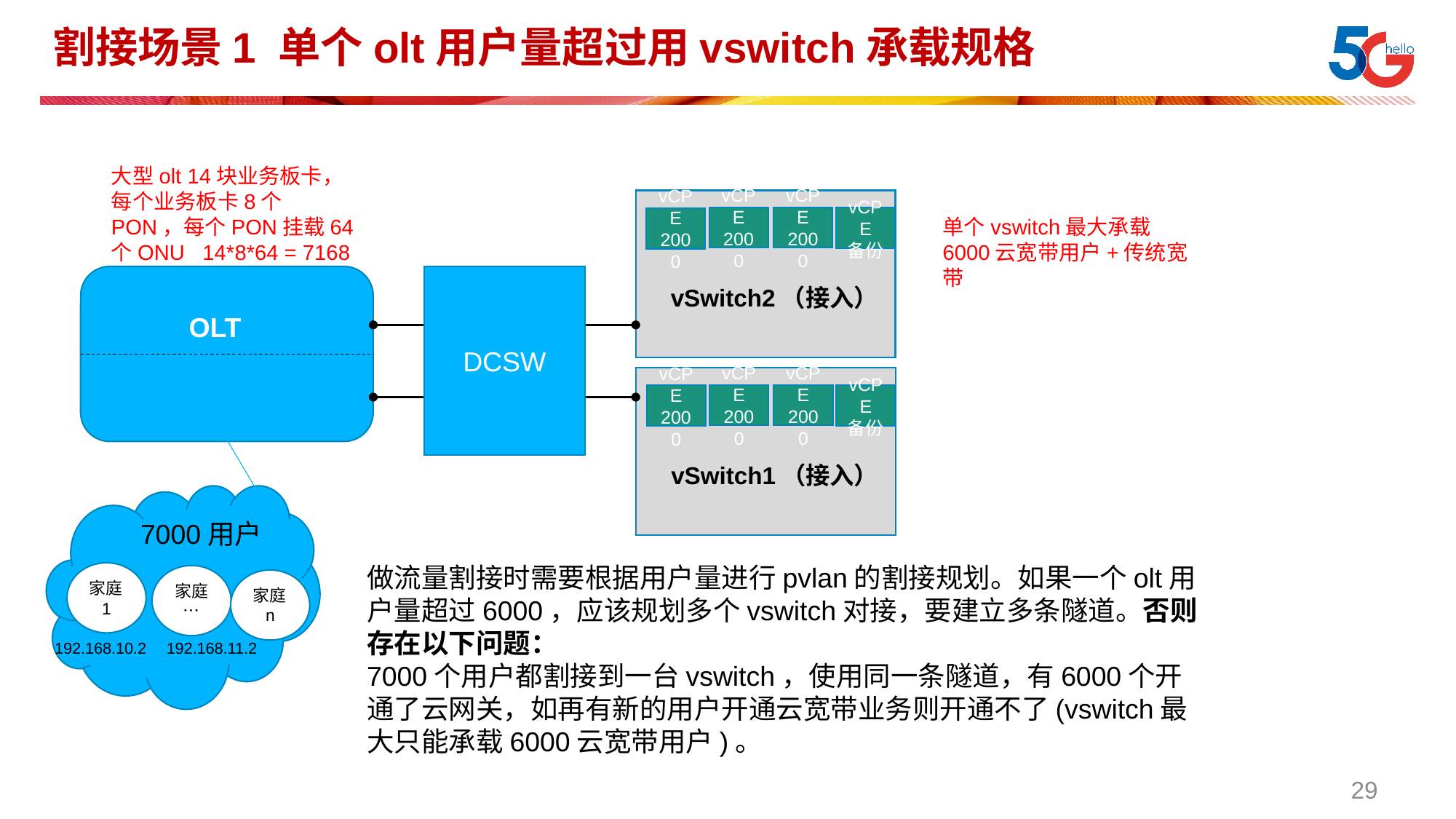

# 割接场景1 单个olt用户量超过用vswitch承载规格
大型olt 14块业务板卡，每个业务板卡8个PON，每个PON挂载64个ONU   14*8*64 = 7168

vCPE
2000
vCPE
2000
vCPE
备份
vCPE
2000
单个vswitch最大承载6000云宽带用户+传统宽带

DCSW
vSwitch2（接入）
OLT

vCPE
2000
vCPE
2000
vCPE
2000
vCPE
备份
vSwitch1（接入）

7000用户
做流量割接时需要根据用户量进行pvlan的割接规划。如果一个olt用户量超过6000，应该规划多个vswitch对接，要建立多条隧道。否则存在以下问题：
7000个用户都割接到一台vswitch，使用同一条隧道，有6000个开通了云网关，如再有新的用户开通云宽带业务则开通不了(vswitch最大只能承载6000云宽带用户)。
家庭1
家庭…
家庭n
192.168.10.2
192.168.11.2